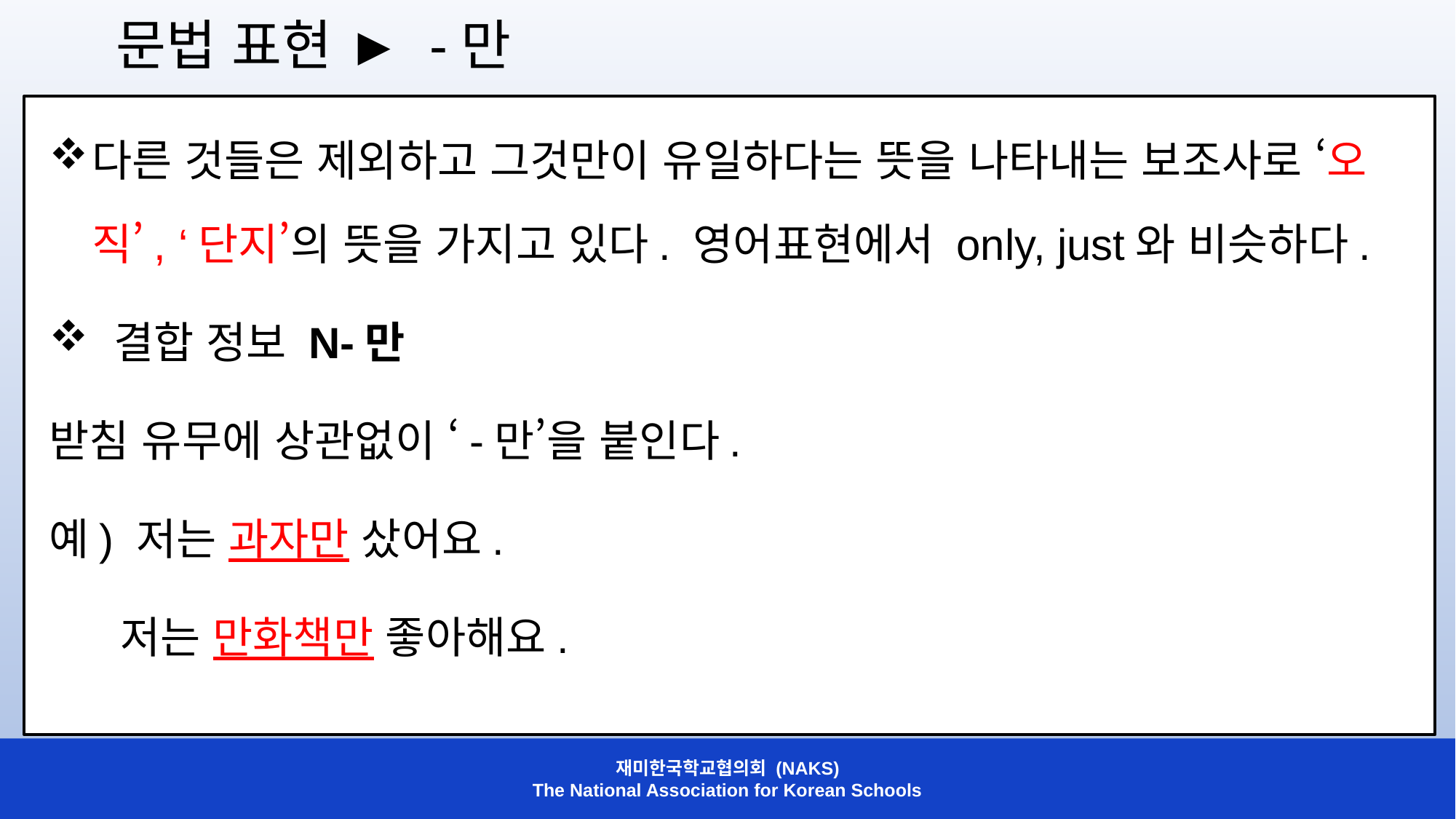

문법 표현 ► -만
다른 것들은 제외하고 그것만이 유일하다는 뜻을 나타내는 보조사로 ‘오직’, ‘단지’의 뜻을 가지고 있다. 영어표현에서 only, just와 비슷하다.
 결합 정보 N-만
받침 유무에 상관없이 ‘-만’을 붙인다.
예) 저는 과자만 샀어요.
     저는 만화책만 좋아해요.

재미한국학교협의회 (NAKS)
The National Association for Korean Schools